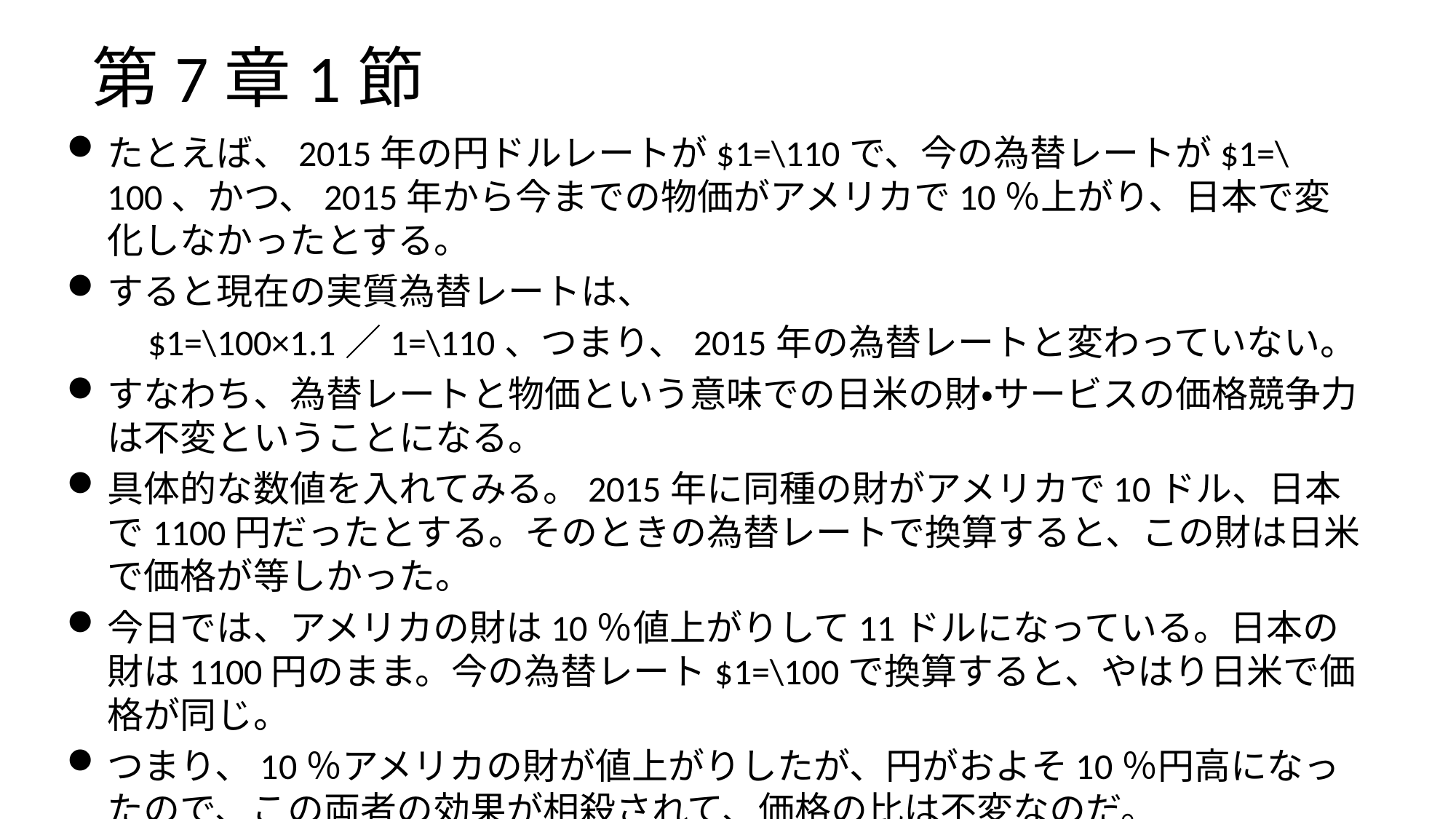

# 第7章1節
たとえば、2015年の円ドルレートが$1=\110で、今の為替レートが$1=\100、かつ、2015年から今までの物価がアメリカで10％上がり、日本で変化しなかったとする。
すると現在の実質為替レートは、
　　$1=\100×1.1／1=\110、つまり、2015年の為替レートと変わっていない。
すなわち、為替レートと物価という意味での日米の財・サービスの価格競争力は不変ということになる。
具体的な数値を入れてみる。2015年に同種の財がアメリカで10ドル、日本で1100円だったとする。そのときの為替レートで換算すると、この財は日米で価格が等しかった。
今日では、アメリカの財は10％値上がりして11ドルになっている。日本の財は1100円のまま。今の為替レート$1=\100で換算すると、やはり日米で価格が同じ。
つまり、10％アメリカの財が値上がりしたが、円がおよそ10％円高になったので、この両者の効果が相殺されて、価格の比は不変なのだ。